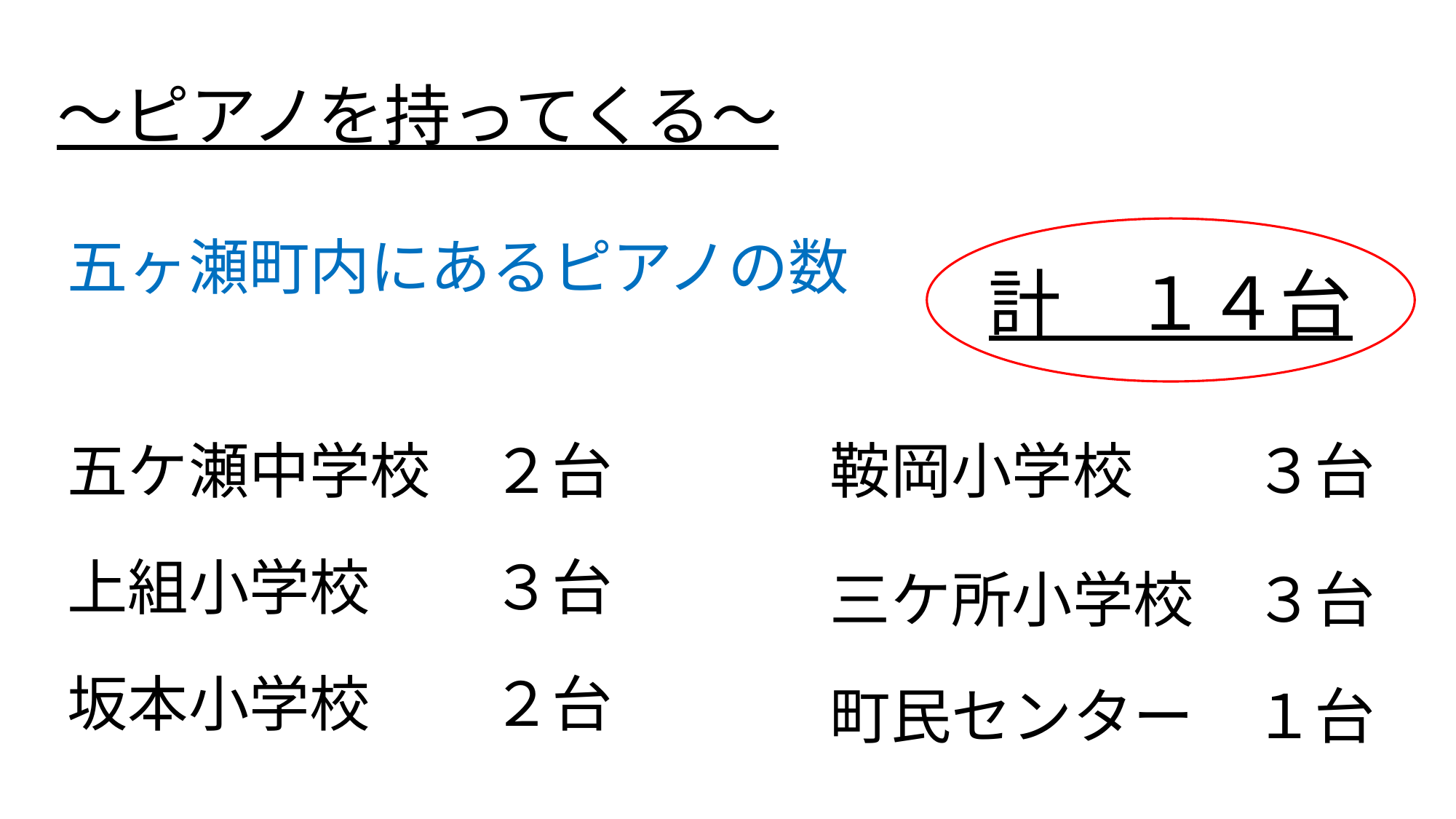

～ピアノを持ってくる～

五ヶ瀬町内にあるピアノの数

五ケ瀬中学校　２台

上組小学校　　３台

坂本小学校　　２台

計　１４台

　　鞍岡小学校　　３台

　　三ケ所小学校　３台

　　町民センター　１台